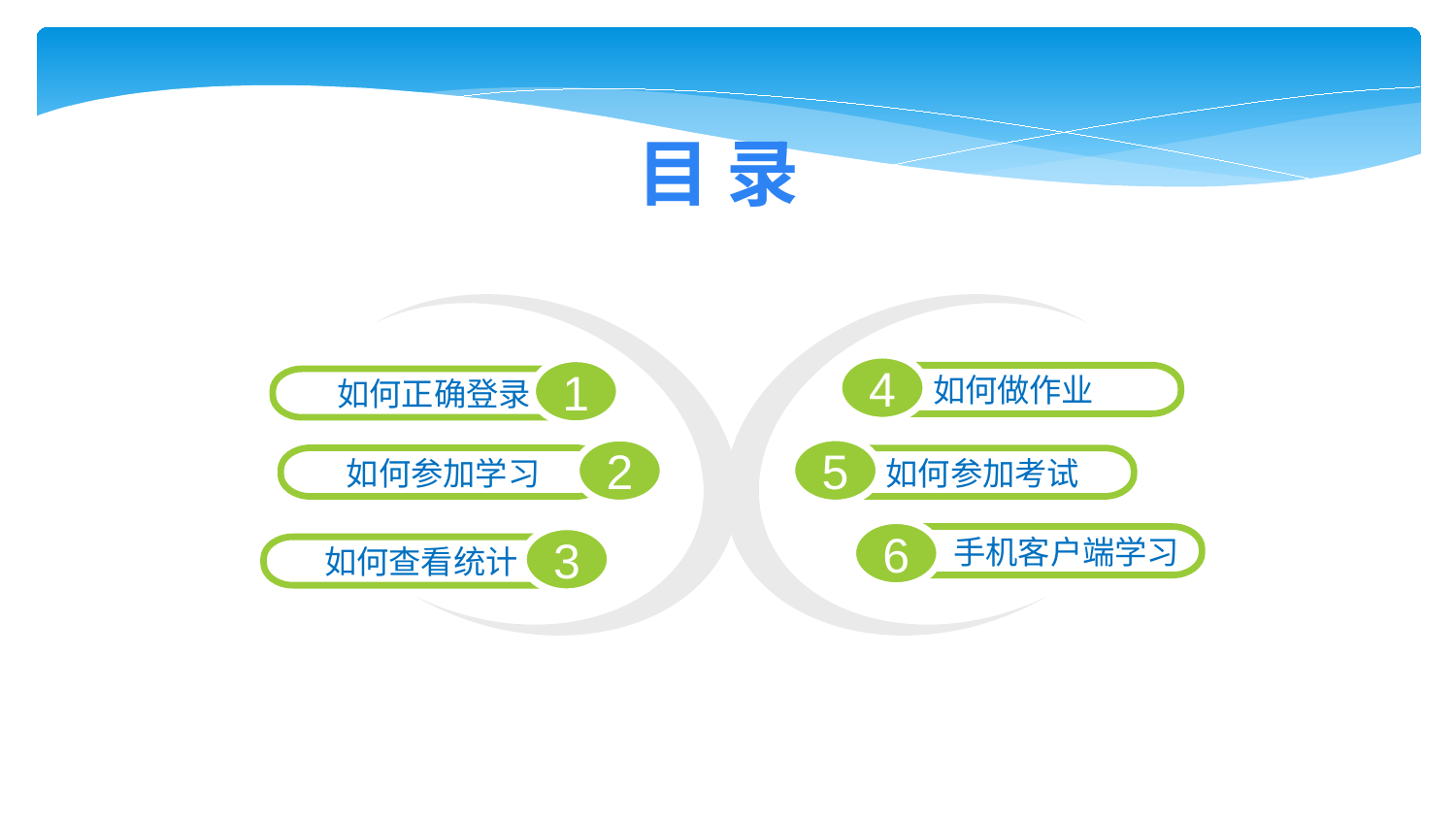

目 录

4
1
如何做作业
如何正确登录
5
2
如何参加学习
如何参加考试
6
3
手机客户端学习
如何查看统计